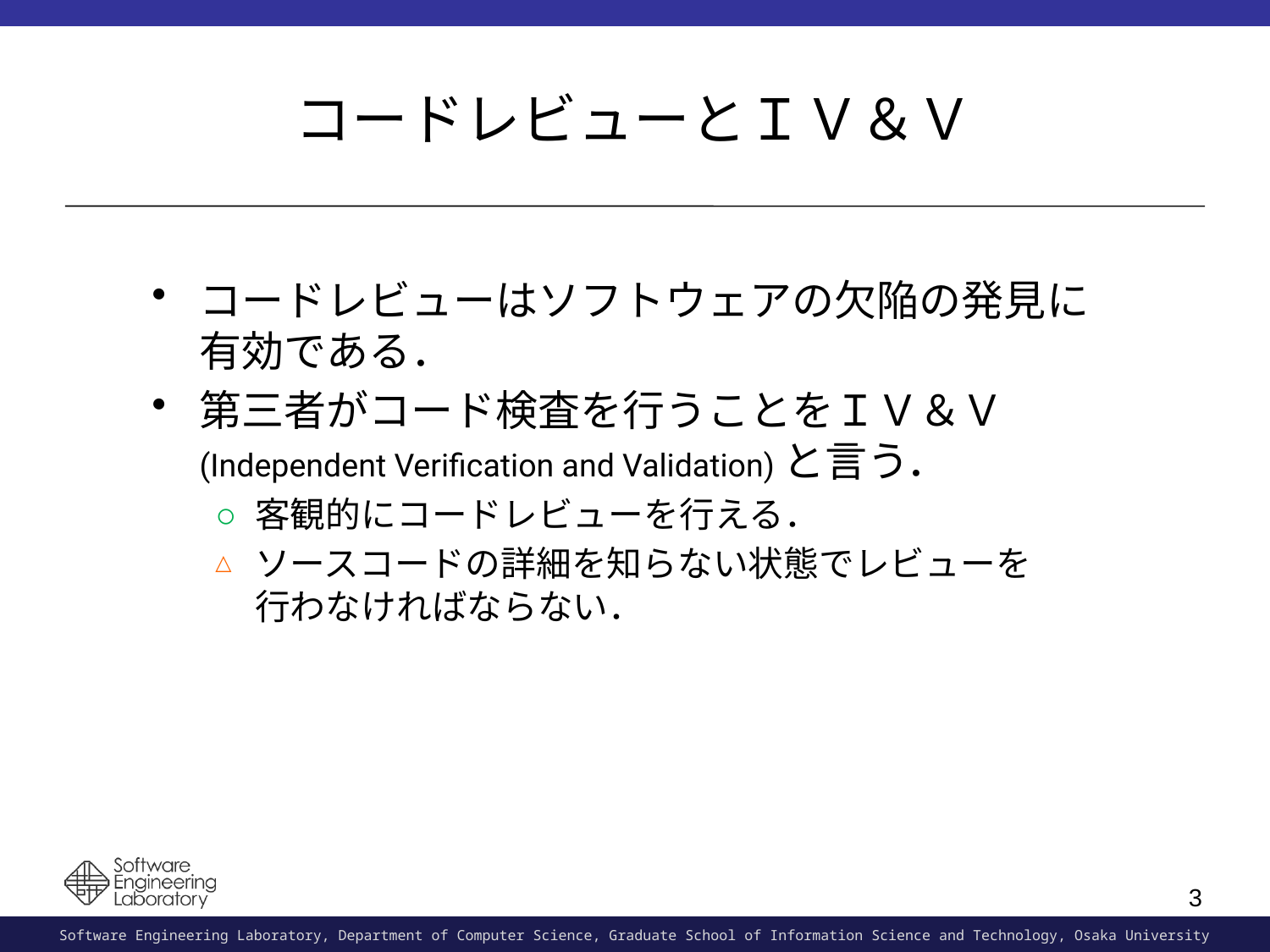

# コードレビューとＩＶ＆Ｖ
コードレビューはソフトウェアの欠陥の発見に有効である．
第三者がコード検査を行うことをＩＶ＆Ｖ(Independent Verification and Validation)と言う．
客観的にコードレビューを行える．
ソースコードの詳細を知らない状態でレビューを
行わなければならない．
3